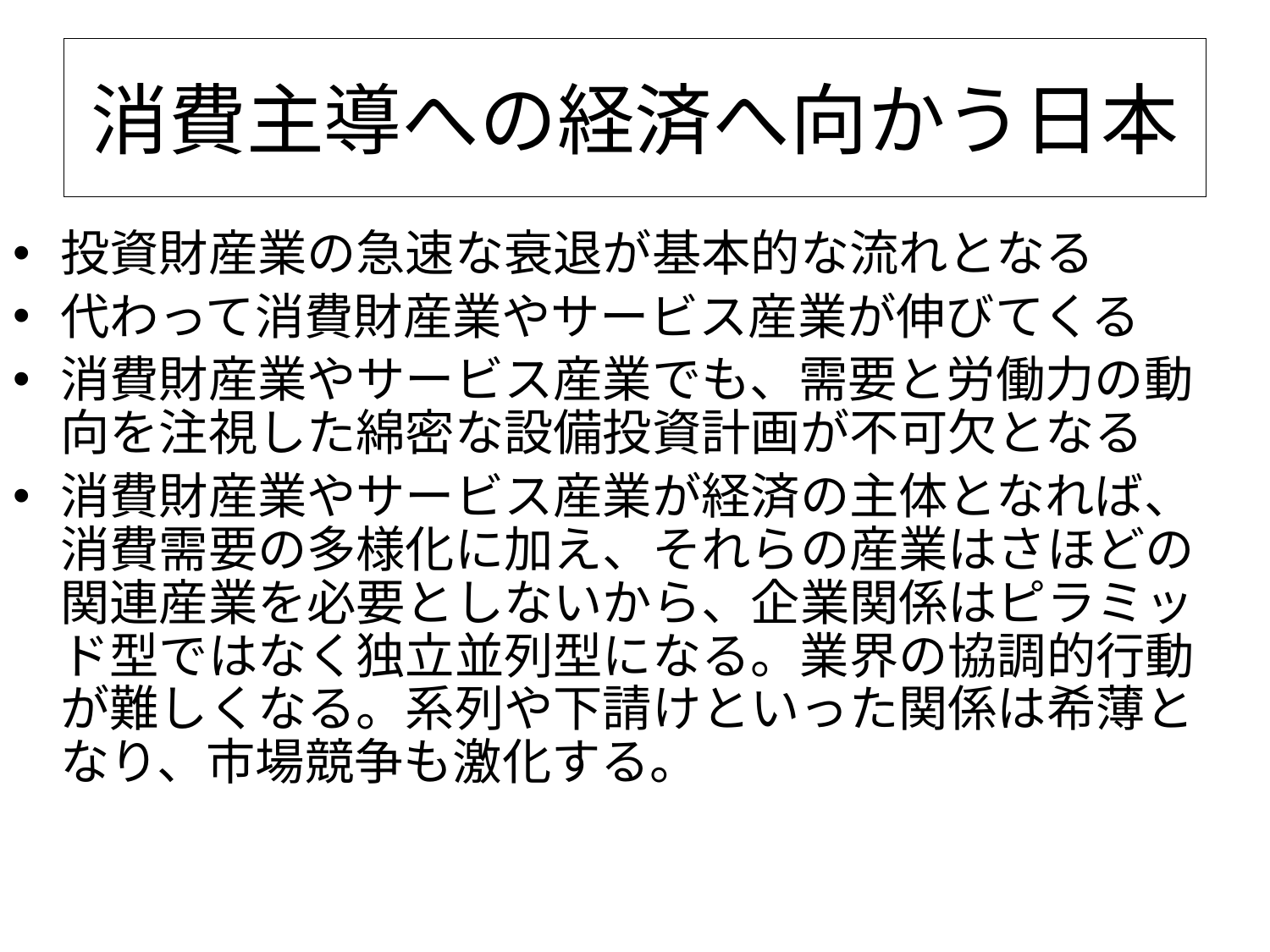

# 消費主導への経済へ向かう日本
投資財産業の急速な衰退が基本的な流れとなる
代わって消費財産業やサービス産業が伸びてくる
消費財産業やサービス産業でも、需要と労働力の動向を注視した綿密な設備投資計画が不可欠となる
消費財産業やサービス産業が経済の主体となれば、消費需要の多様化に加え、それらの産業はさほどの関連産業を必要としないから、企業関係はピラミッド型ではなく独立並列型になる。業界の協調的行動が難しくなる。系列や下請けといった関係は希薄となり、市場競争も激化する。